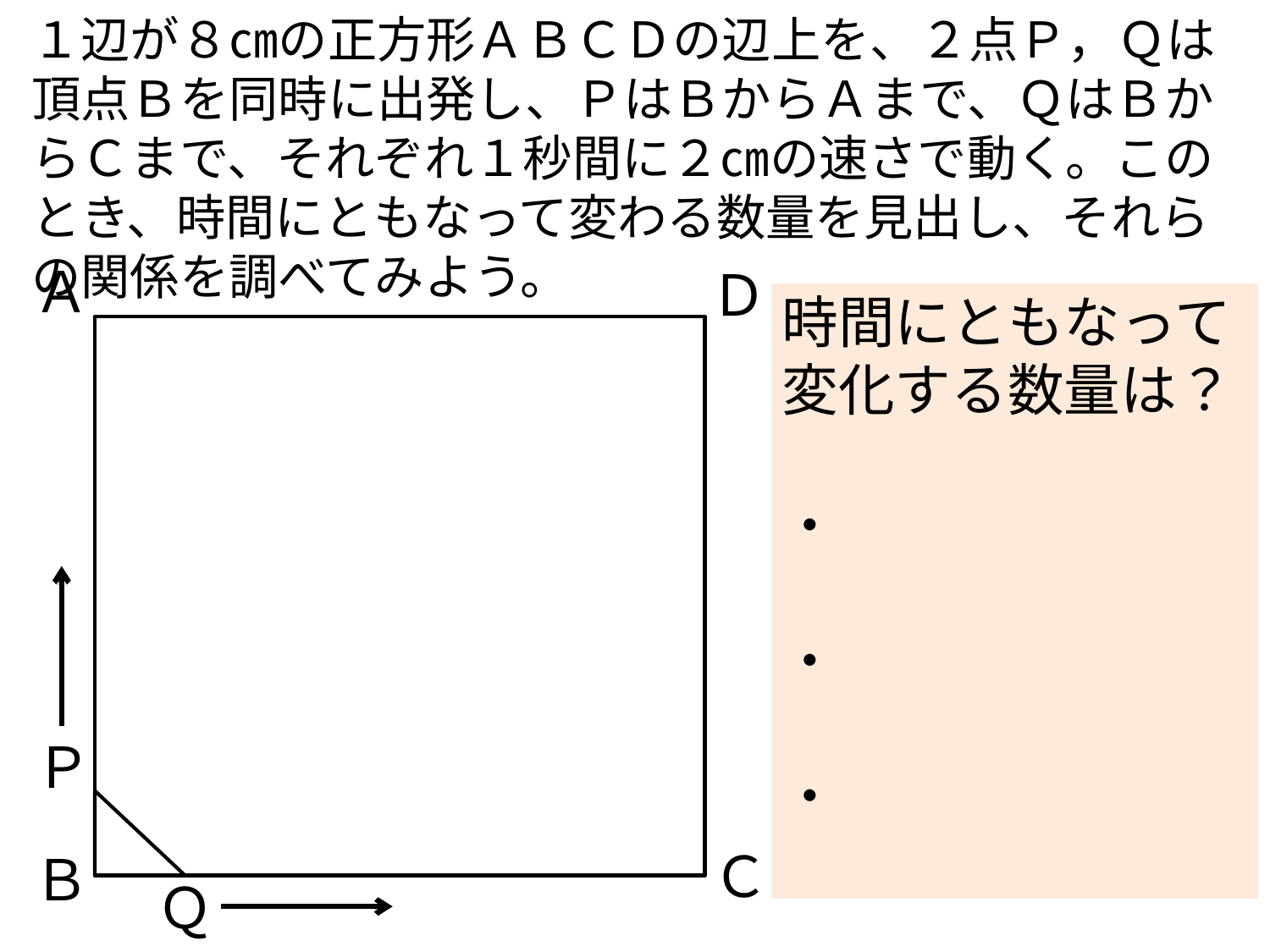

１辺が８㎝の正方形ＡＢＣＤの辺上を、２点Ｐ，Ｑは頂点Ｂを同時に出発し、ＰはＢからＡまで、ＱはＢからＣまで、それぞれ１秒間に２㎝の速さで動く。このとき、時間にともなって変わる数量を見出し、それらの関係を調べてみよう。
# 問　題
Ａ
Ｄ
時間にともなって変化する数量は？

・

・

・

Ｐ

Ｃ
Ｂ
Ｑ